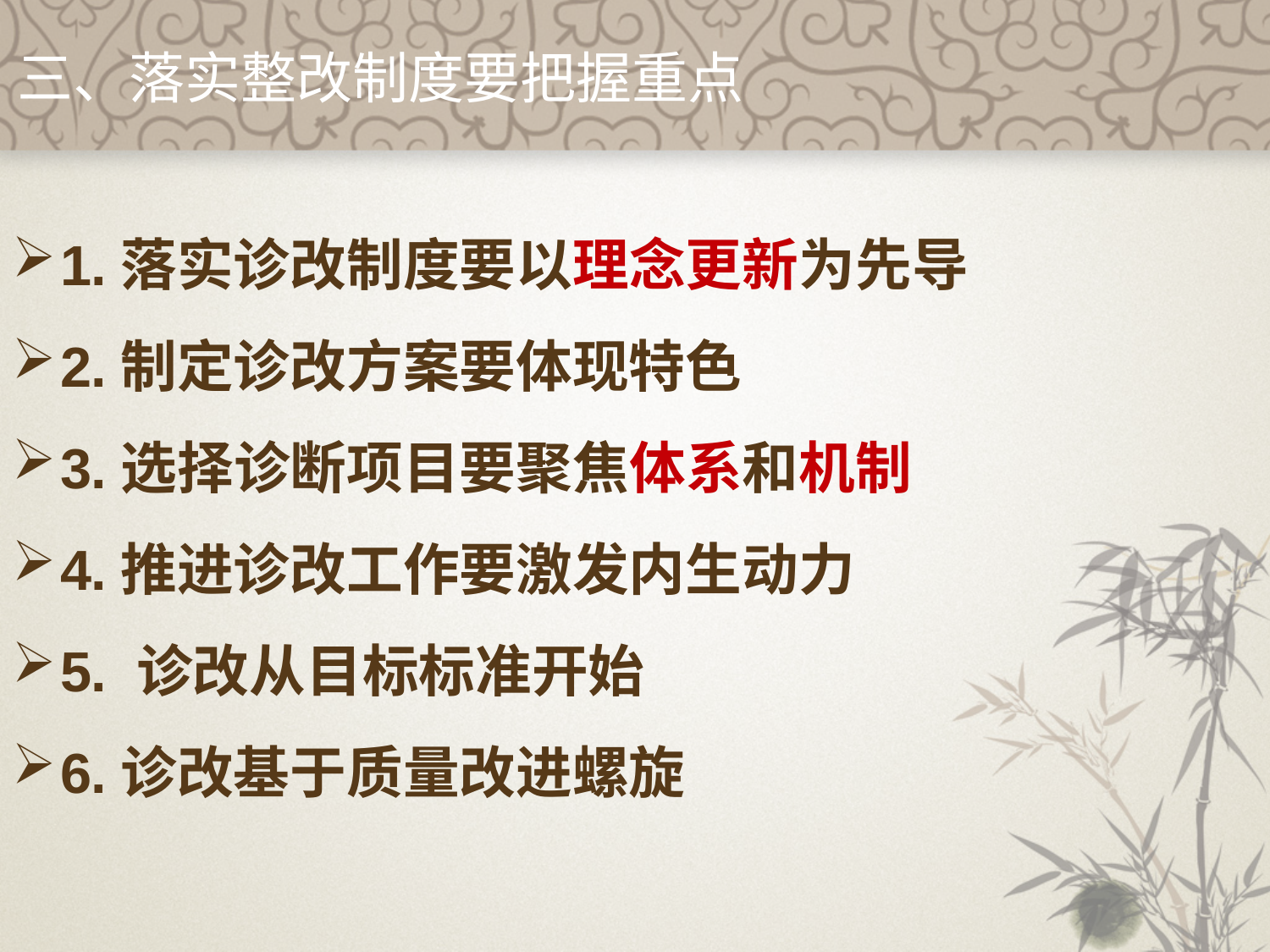

三、落实整改制度要把握重点
1.落实诊改制度要以理念更新为先导
2.制定诊改方案要体现特色
3.选择诊断项目要聚焦体系和机制
4.推进诊改工作要激发内生动力
5. 诊改从目标标准开始
6.诊改基于质量改进螺旋